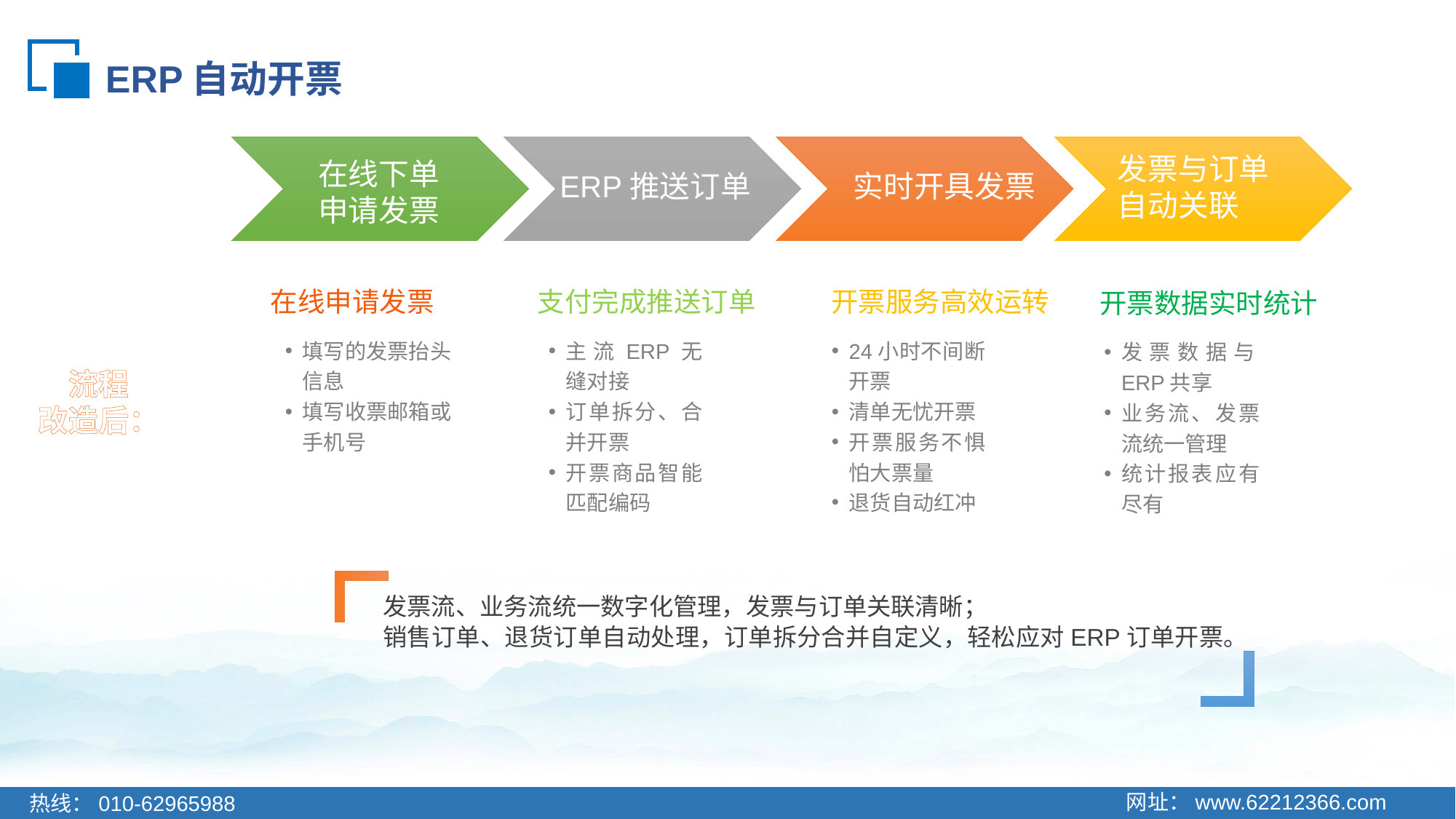

# ERP自动开票

发票与订单
自动关联
在线下单
申请发票
ERP推送订单
实时开具发票
在线申请发票
支付完成推送订单
开票服务高效运转
开票数据实时统计
填写的发票抬头信息
填写收票邮箱或手机号
主流ERP无缝对接
订单拆分、合并开票
开票商品智能匹配编码
24小时不间断开票
清单无忧开票
开票服务不惧怕大票量
退货自动红冲
发票数据与ERP共享
业务流、发票流统一管理
统计报表应有尽有

发票流、业务流统一数字化管理，发票与订单关联清晰；
销售订单、退货订单自动处理，订单拆分合并自定义，轻松应对ERP订单开票。

流程
改造后：
网址：www.62212366.com
热线：010-62965988
网址：www.62212366.com

热线：010-62965988